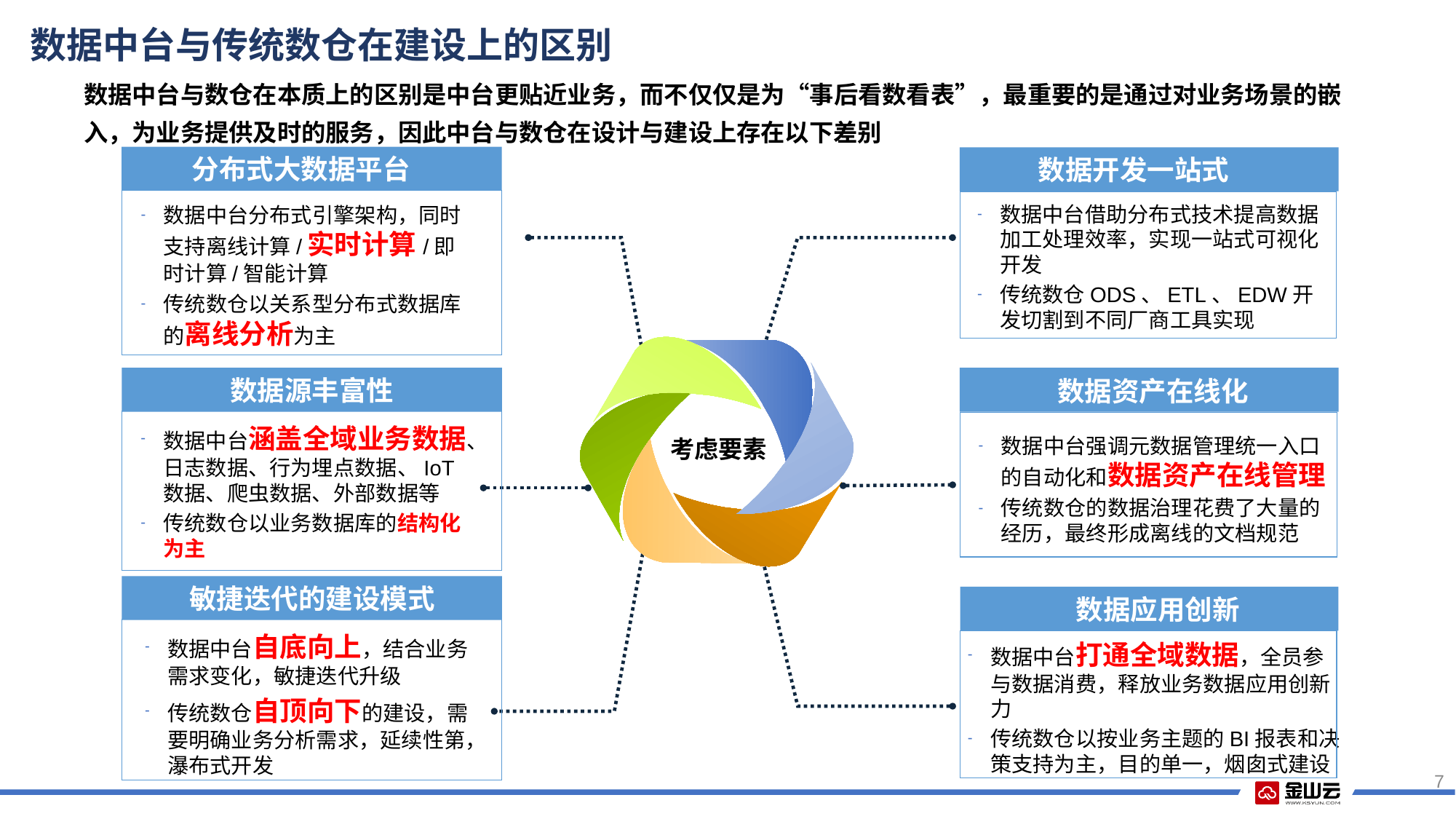

数据中台与传统数仓在建设上的区别
数据中台与数仓在本质上的区别是中台更贴近业务，而不仅仅是为“事后看数看表”，最重要的是通过对业务场景的嵌入，为业务提供及时的服务，因此中台与数仓在设计与建设上存在以下差别

分布式大数据平台

数据中台分布式引擎架构，同时支持离线计算/实时计算/即时计算/智能计算
传统数仓以关系型分布式数据库的离线分析为主

数据开发一站式

数据中台借助分布式技术提高数据加工处理效率，实现一站式可视化开发
传统数仓ODS、ETL、EDW开发切割到不同厂商工具实现

考虑要素

数据源丰富性

数据中台涵盖全域业务数据、日志数据、行为埋点数据、IoT数据、爬虫数据、外部数据等
传统数仓以业务数据库的结构化为主

数据资产在线化

数据中台强调元数据管理统一入口的自动化和数据资产在线管理
传统数仓的数据治理花费了大量的 经历，最终形成离线的文档规范

敏捷迭代的建设模式

数据中台自底向上，结合业务需求变化，敏捷迭代升级
传统数仓自顶向下的建设，需要明确业务分析需求，延续性第，瀑布式开发

数据应用创新

数据中台打通全域数据，全员参与数据消费，释放业务数据应用创新力
传统数仓以按业务主题的BI报表和决策支持为主，目的单一，烟囱式建设

7